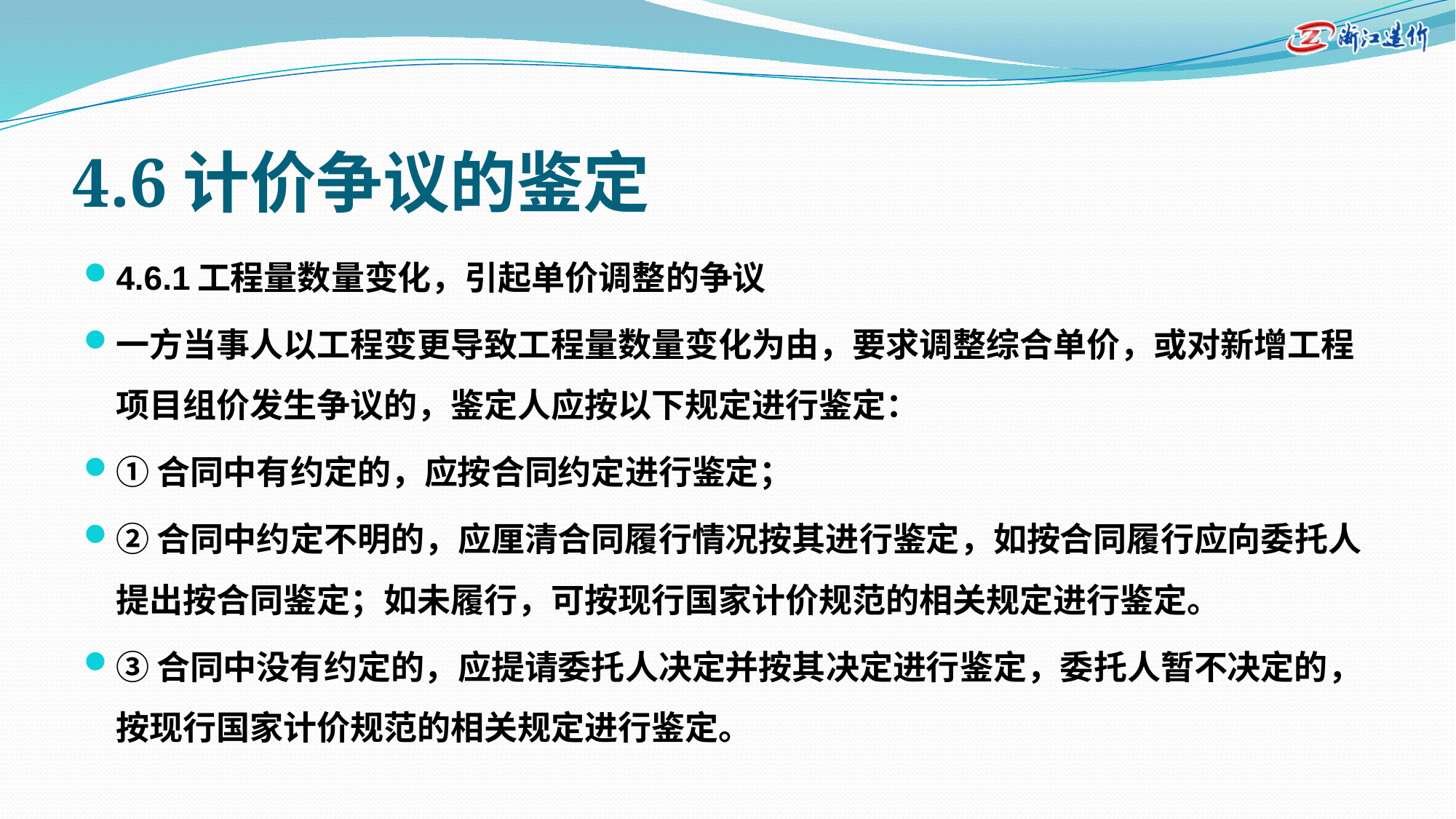

# 4.6计价争议的鉴定
4.6.1工程量数量变化，引起单价调整的争议
一方当事人以工程变更导致工程量数量变化为由，要求调整综合单价，或对新增工程项目组价发生争议的，鉴定人应按以下规定进行鉴定：
①合同中有约定的，应按合同约定进行鉴定；
②合同中约定不明的，应厘清合同履行情况按其进行鉴定，如按合同履行应向委托人提出按合同鉴定；如未履行，可按现行国家计价规范的相关规定进行鉴定。
③合同中没有约定的，应提请委托人决定并按其决定进行鉴定，委托人暂不决定的，按现行国家计价规范的相关规定进行鉴定。